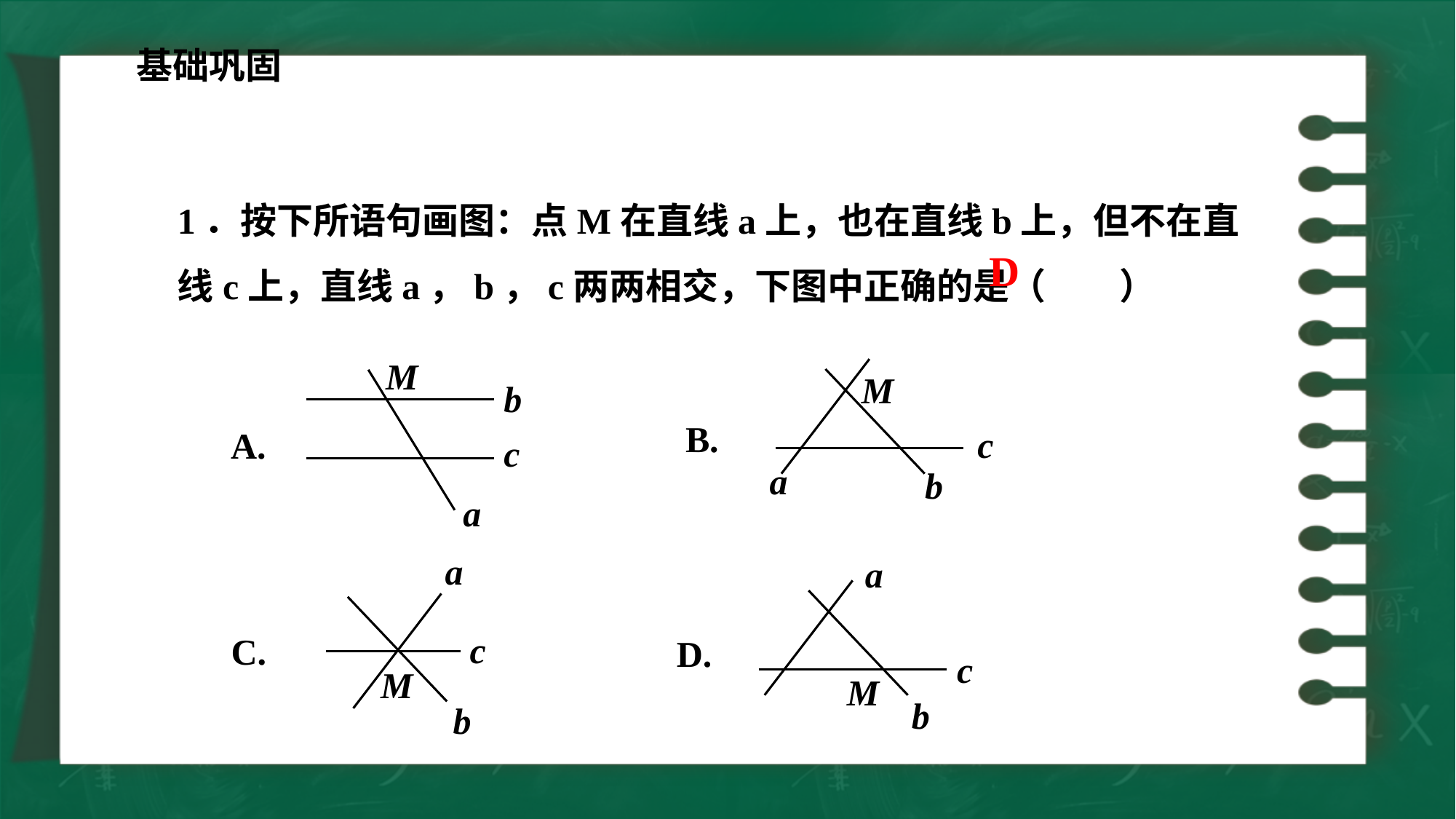

基础巩固
1．按下所语句画图：点M在直线a上，也在直线b上，但不在直线c上，直线a，b，c两两相交，下图中正确的是（         ）
D
M
b
c
a
M
c
a
b
B.
A.
a
c
M
b
a
c
M
b
C.
D.